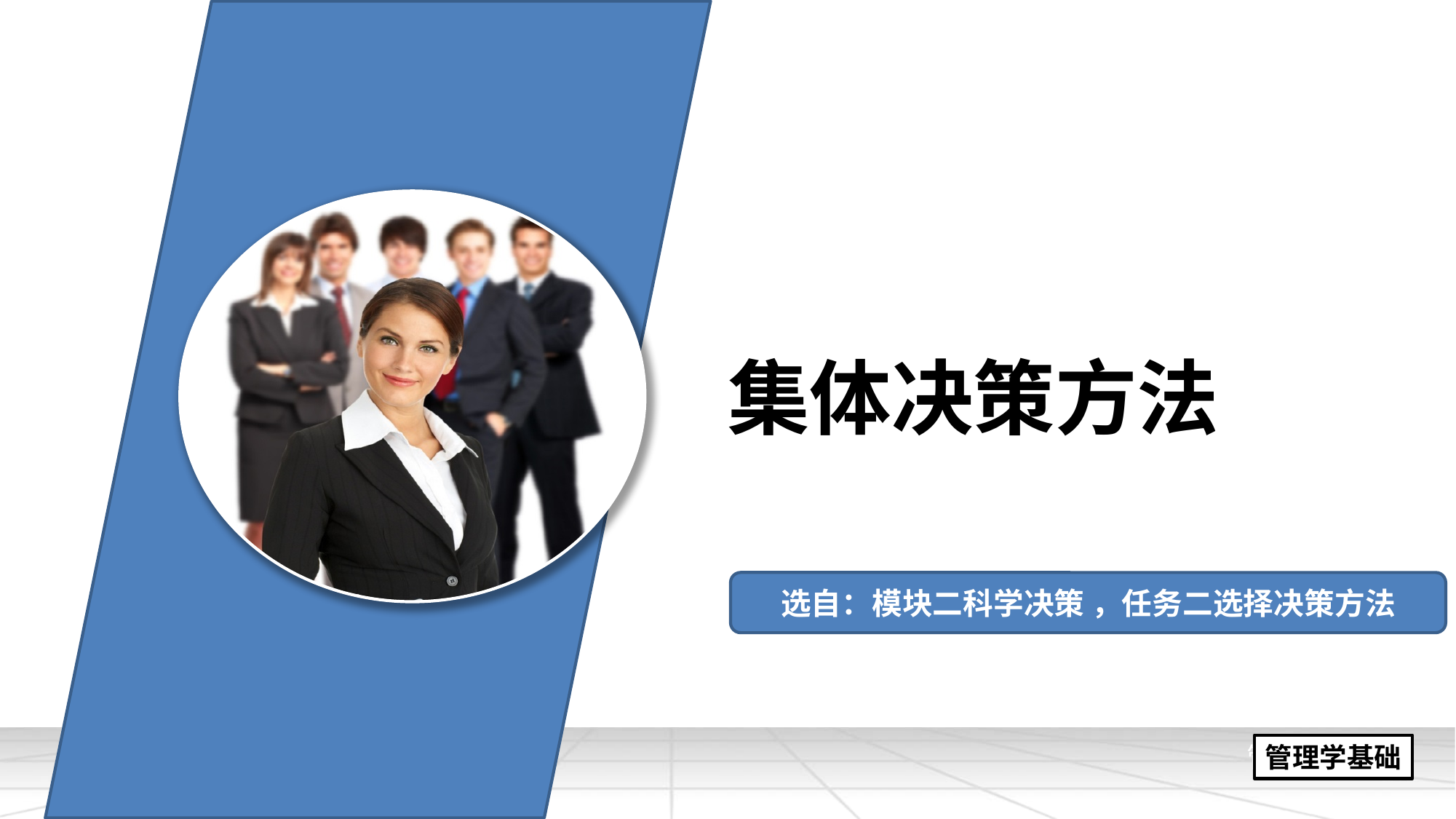

集体决策方法
选自：模块二科学决策 ，任务二选择决策方法
管理学基础
管理学基础